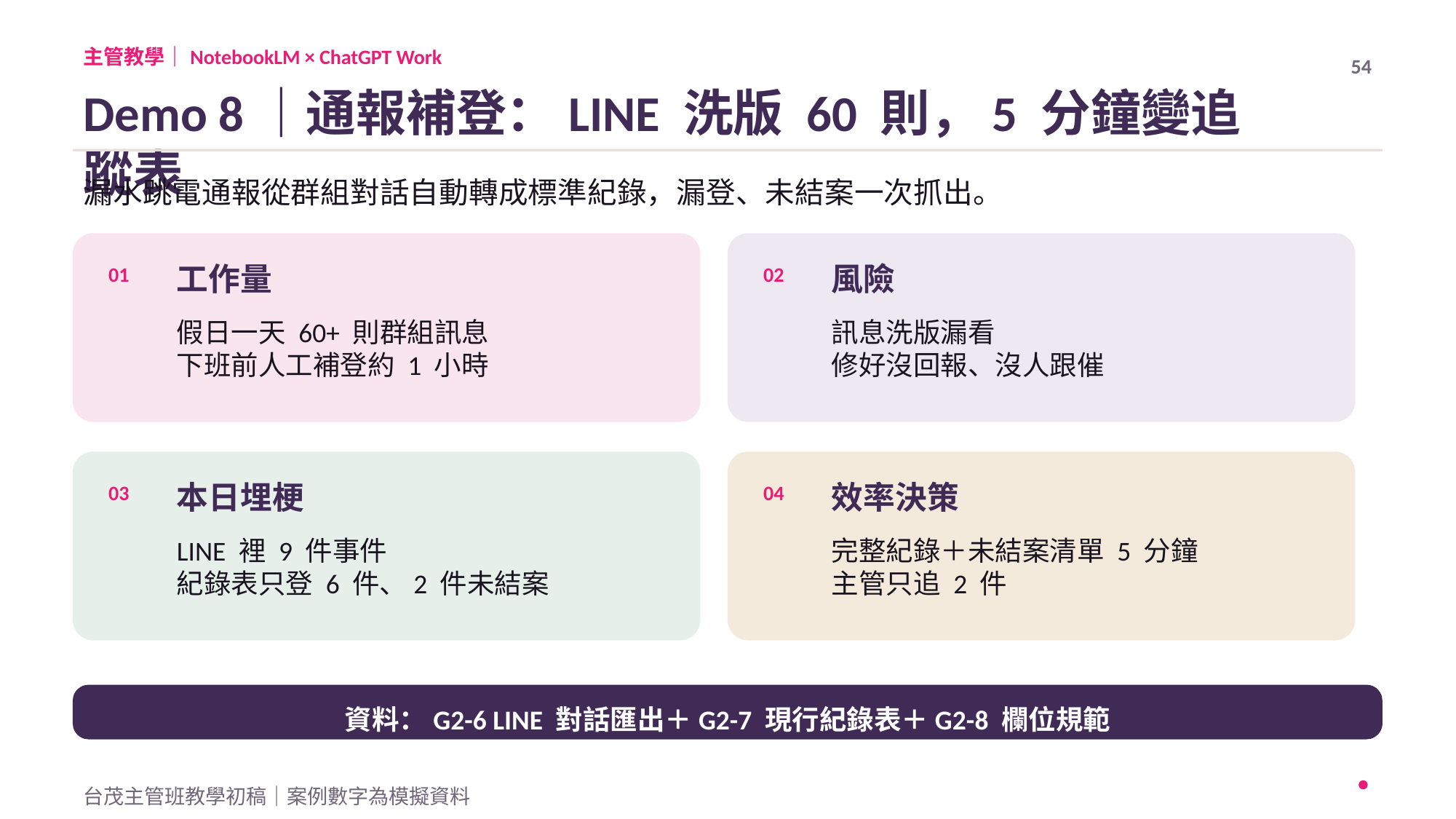

主管教學｜NotebookLM × ChatGPT Work
54
Demo 8｜通報補登：LINE 洗版 60 則，5 分鐘變追蹤表

漏水跳電通報從群組對話自動轉成標準紀錄，漏登、未結案一次抓出。

工作量
風險
01
02
假日一天 60+ 則群組訊息
下班前人工補登約 1 小時
訊息洗版漏看
修好沒回報、沒人跟催

本日埋梗
效率決策
03
04
LINE 裡 9 件事件
紀錄表只登 6 件、2 件未結案
完整紀錄＋未結案清單 5 分鐘
主管只追 2 件

資料：G2-6 LINE 對話匯出＋G2-7 現行紀錄表＋G2-8 欄位規範
台茂主管班教學初稿｜案例數字為模擬資料